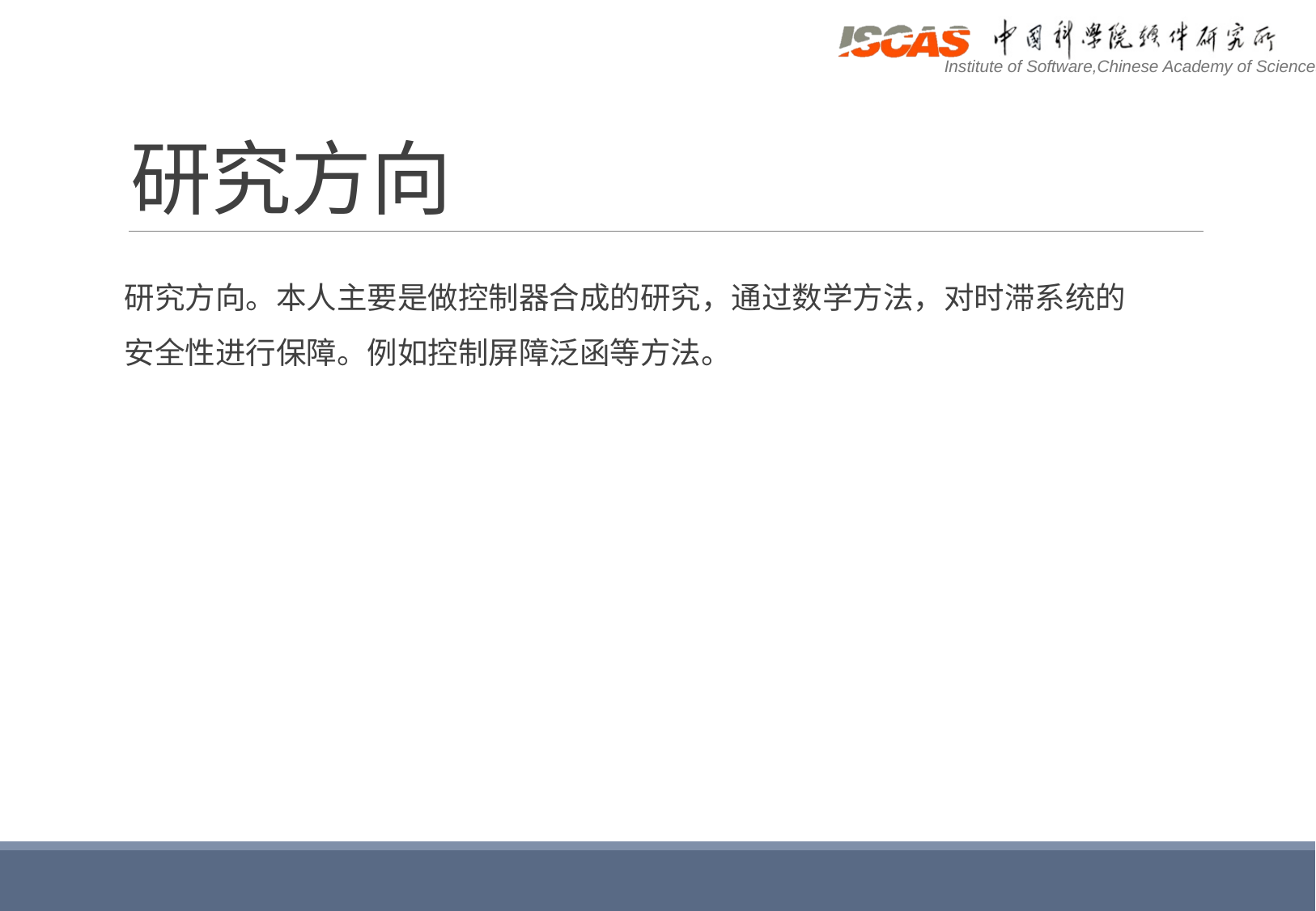

# 研究方向
研究方向。本人主要是做控制器合成的研究，通过数学方法，对时滞系统的安全性进行保障。例如控制屏障泛函等方法。